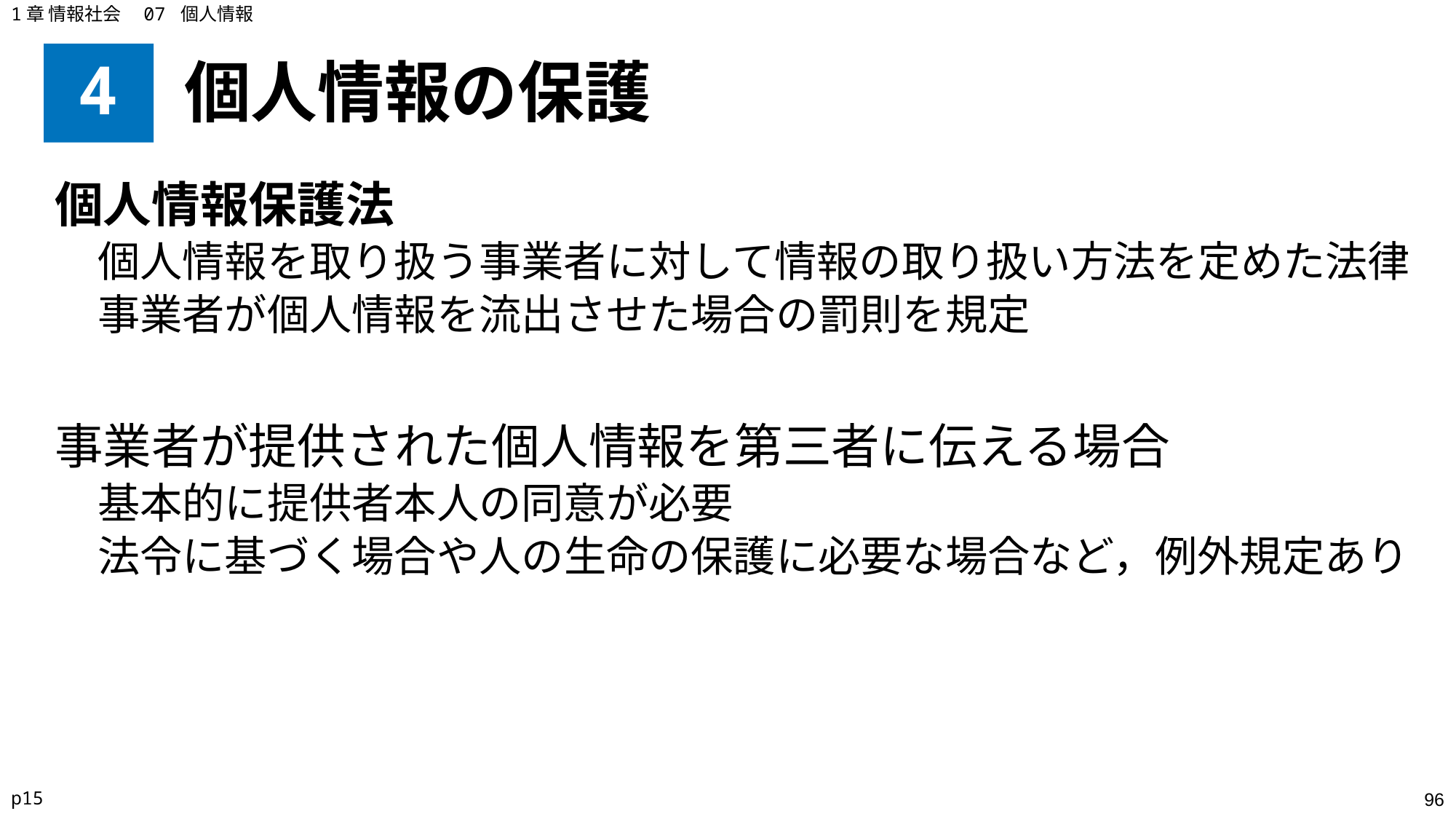

1章 情報社会　07 個人情報

# 4
個人情報の保護
個人情報保護法
個人情報を取り扱う事業者に対して情報の取り扱い方法を定めた法律
事業者が個人情報を流出させた場合の罰則を規定

事業者が提供された個人情報を第三者に伝える場合
基本的に提供者本人の同意が必要
法令に基づく場合や人の生命の保護に必要な場合など，例外規定あり
p15
96